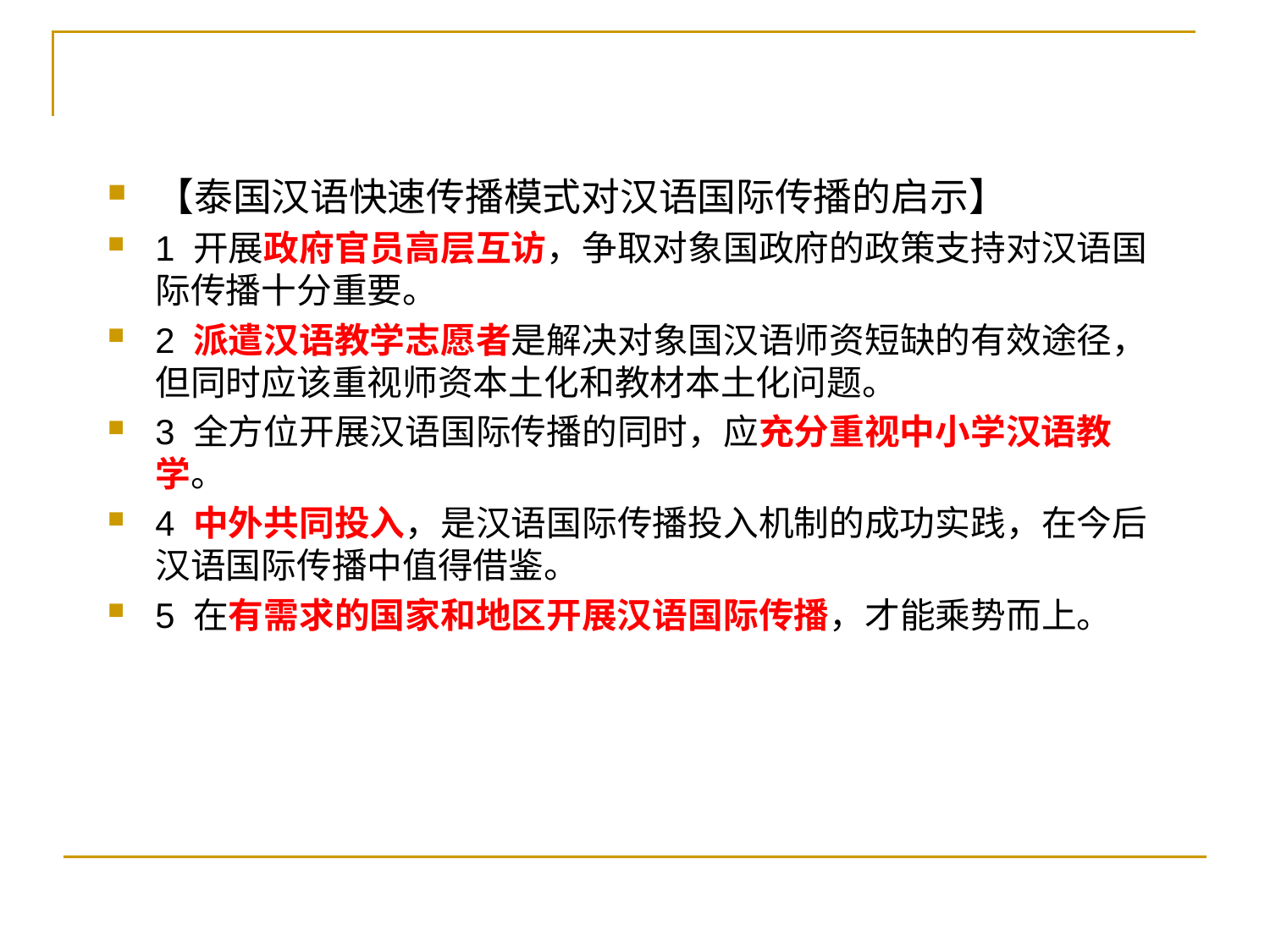

【泰国汉语快速传播模式对汉语国际传播的启示】
1 开展政府官员高层互访，争取对象国政府的政策支持对汉语国际传播十分重要。
2 派遣汉语教学志愿者是解决对象国汉语师资短缺的有效途径，但同时应该重视师资本土化和教材本土化问题。
3 全方位开展汉语国际传播的同时，应充分重视中小学汉语教学。
4 中外共同投入，是汉语国际传播投入机制的成功实践，在今后汉语国际传播中值得借鉴。
5 在有需求的国家和地区开展汉语国际传播，才能乘势而上。